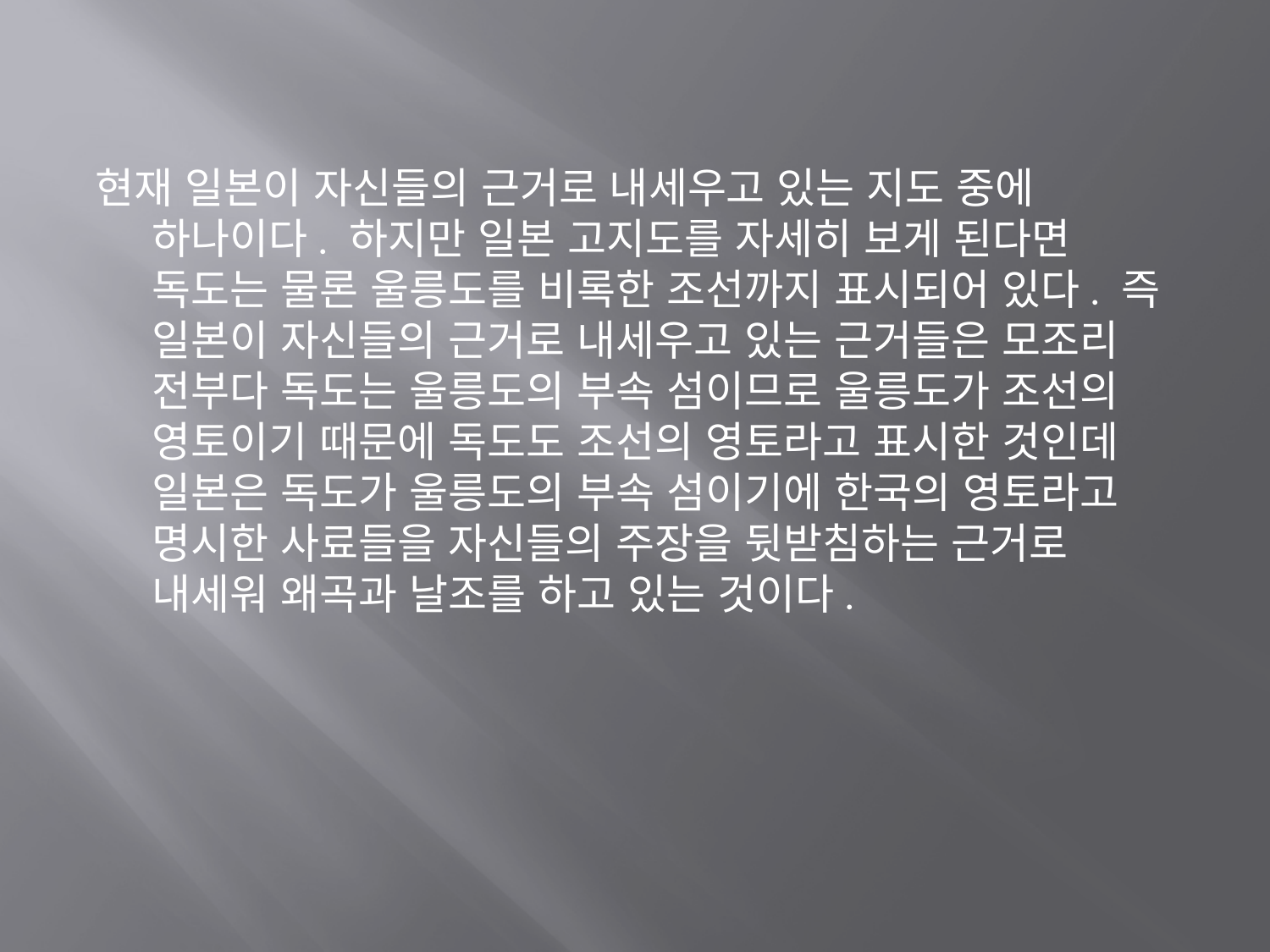

현재 일본이 자신들의 근거로 내세우고 있는 지도 중에 하나이다. 하지만 일본 고지도를 자세히 보게 된다면 독도는 물론 울릉도를 비록한 조선까지 표시되어 있다. 즉 일본이 자신들의 근거로 내세우고 있는 근거들은 모조리 전부다 독도는 울릉도의 부속 섬이므로 울릉도가 조선의 영토이기 때문에 독도도 조선의 영토라고 표시한 것인데 일본은 독도가 울릉도의 부속 섬이기에 한국의 영토라고 명시한 사료들을 자신들의 주장을 뒷받침하는 근거로 내세워 왜곡과 날조를 하고 있는 것이다.